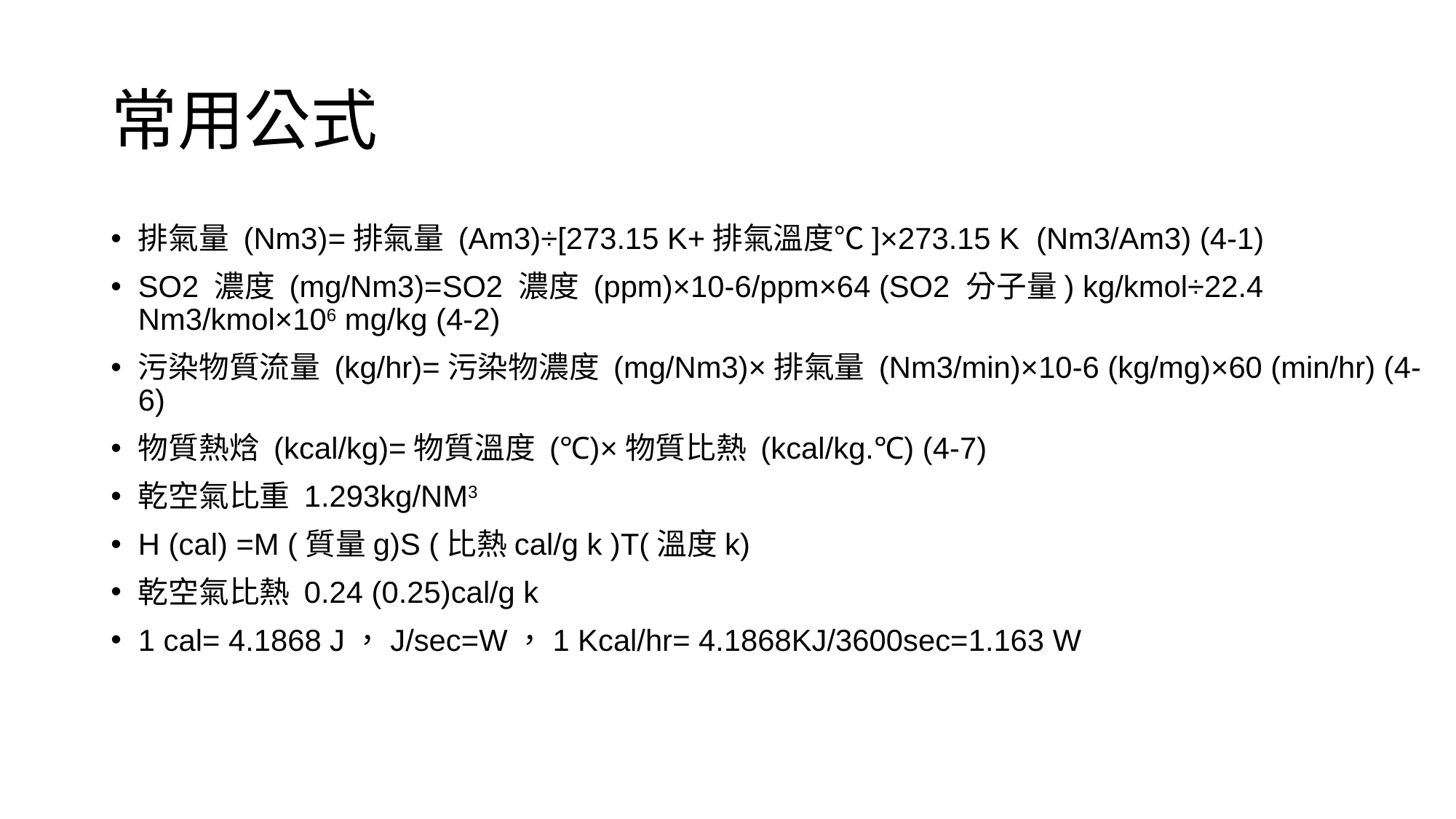

# 常用公式
排氣量 (Nm3)=排氣量 (Am3)÷[273.15 K+排氣溫度℃]×273.15 K  (Nm3/Am3) (4-1)
SO2 濃度 (mg/Nm3)=SO2 濃度 (ppm)×10-6/ppm×64 (SO2 分子量) kg/kmol÷22.4 Nm3/kmol×106 mg/kg (4-2)
污染物質流量 (kg/hr)=污染物濃度 (mg/Nm3)×排氣量 (Nm3/min)×10-6 (kg/mg)×60 (min/hr) (4-6)
物質熱焓 (kcal/kg)=物質溫度 (℃)×物質比熱 (kcal/kg.℃) (4-7)
乾空氣比重 1.293kg/NM3
H (cal) =M (質量g)S (比熱cal/g k )T(溫度k)
乾空氣比熱 0.24 (0.25)cal/g k
1 cal= 4.1868 J，J/sec=W，1 Kcal/hr= 4.1868KJ/3600sec=1.163 W